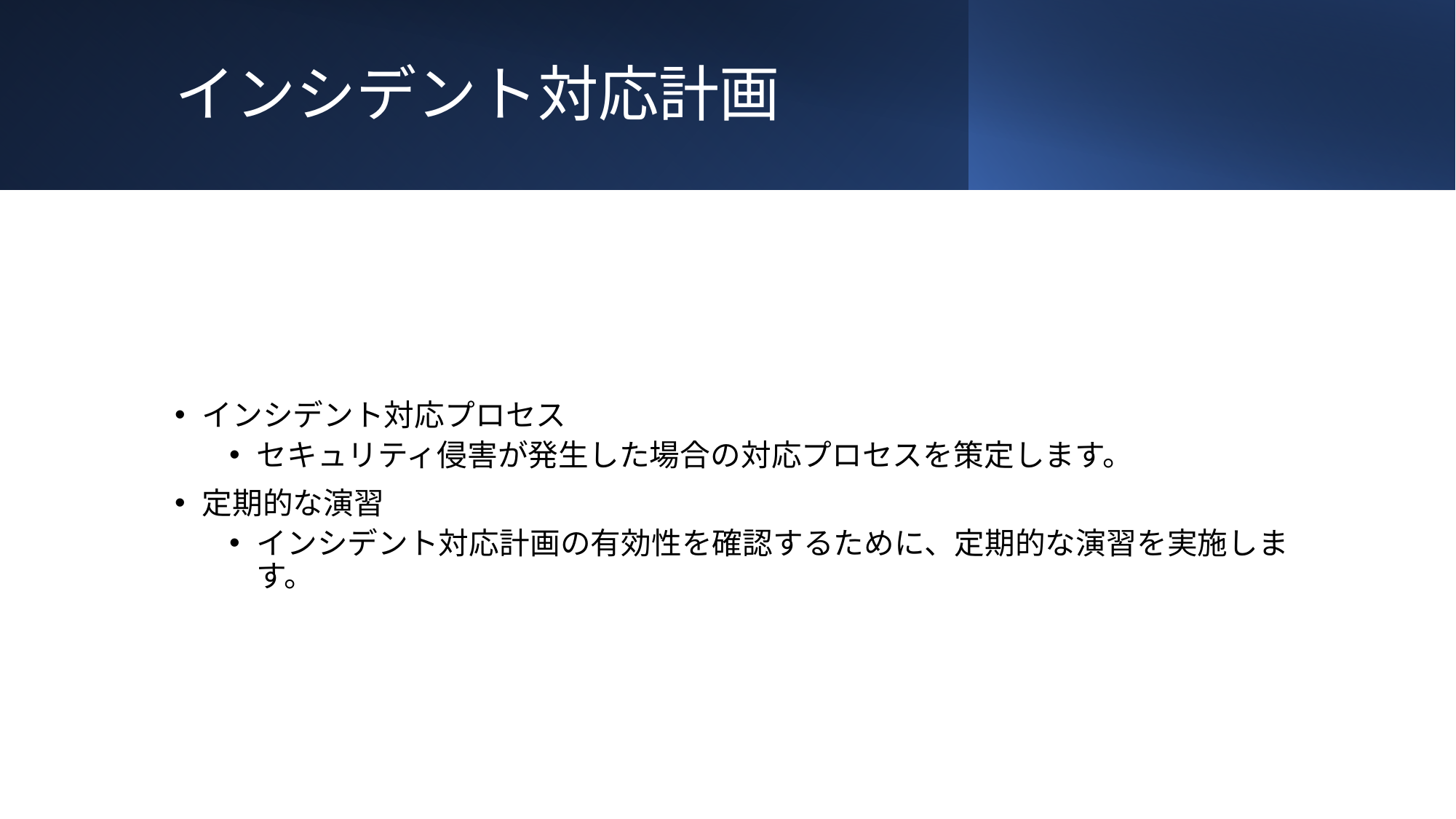

# インシデント対応計画
インシデント対応プロセス
セキュリティ侵害が発生した場合の対応プロセスを策定します。
定期的な演習
インシデント対応計画の有効性を確認するために、定期的な演習を実施します。